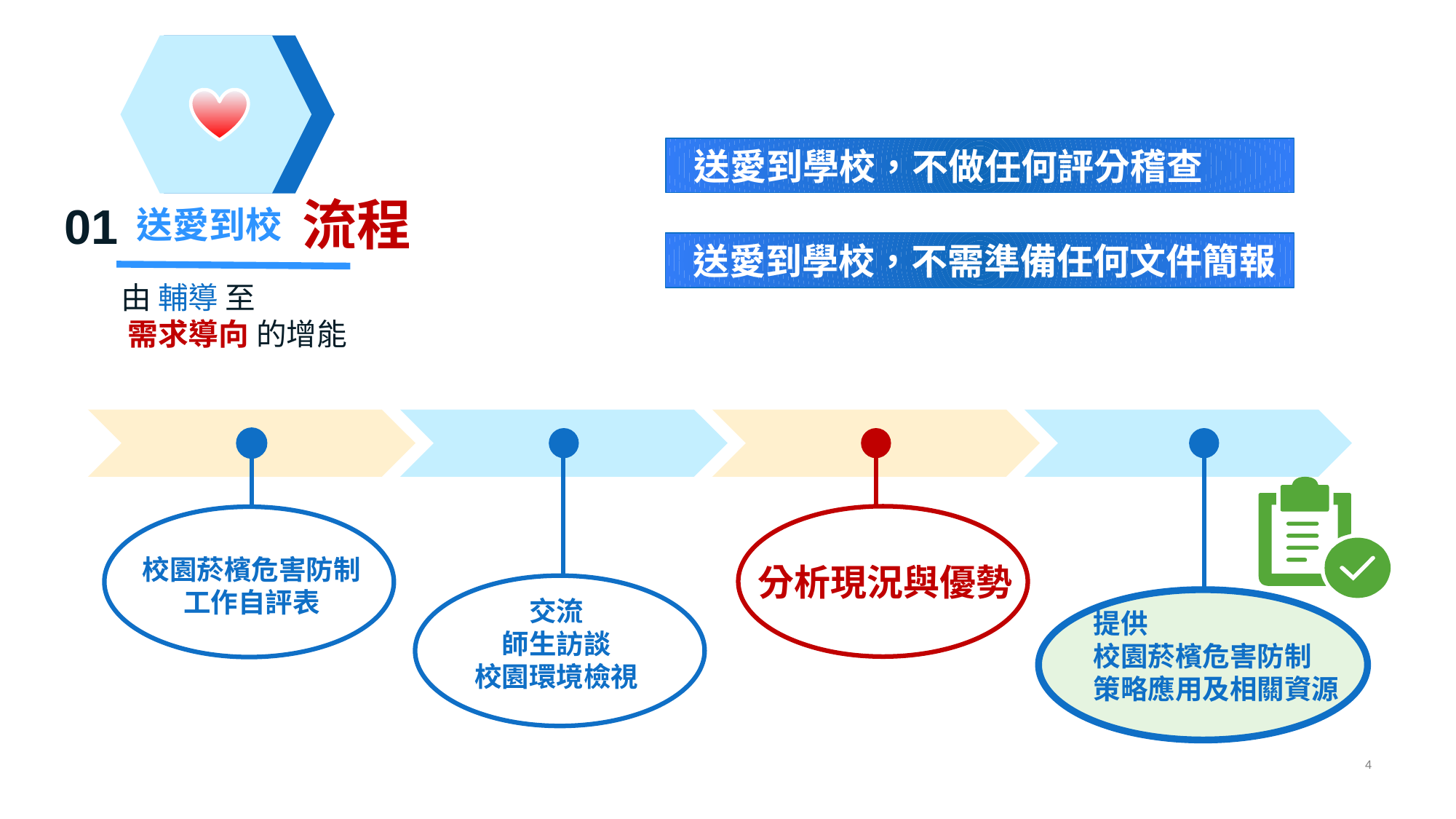

01
由 輔導 至
 需求導向 的增能
送愛到校
 送愛到學校，不做任何評分稽查
流程
 送愛到學校，不需準備任何文件簡報

校園菸檳危害防制
工作自評表

交流
師生訪談
校園環境檢視

分析現況與優勢

提供
校園菸檳危害防制
策略應用及相關資源
4